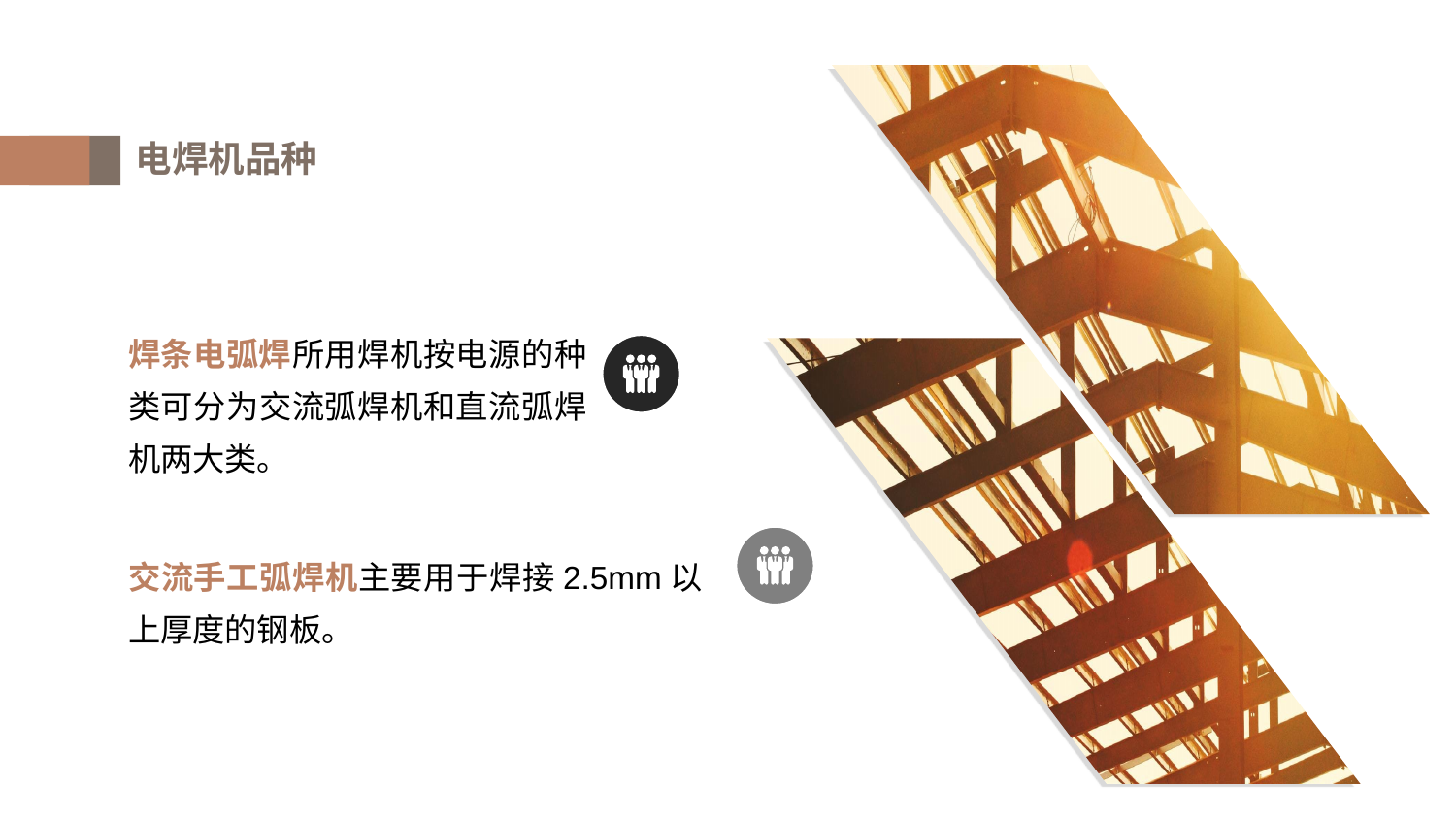

二、了解电焊机

电焊机品种

焊条电弧焊所用焊机按电源的种类可分为交流弧焊机和直流弧焊机两大类。

交流手工弧焊机主要用于焊接2.5mm以上厚度的钢板。